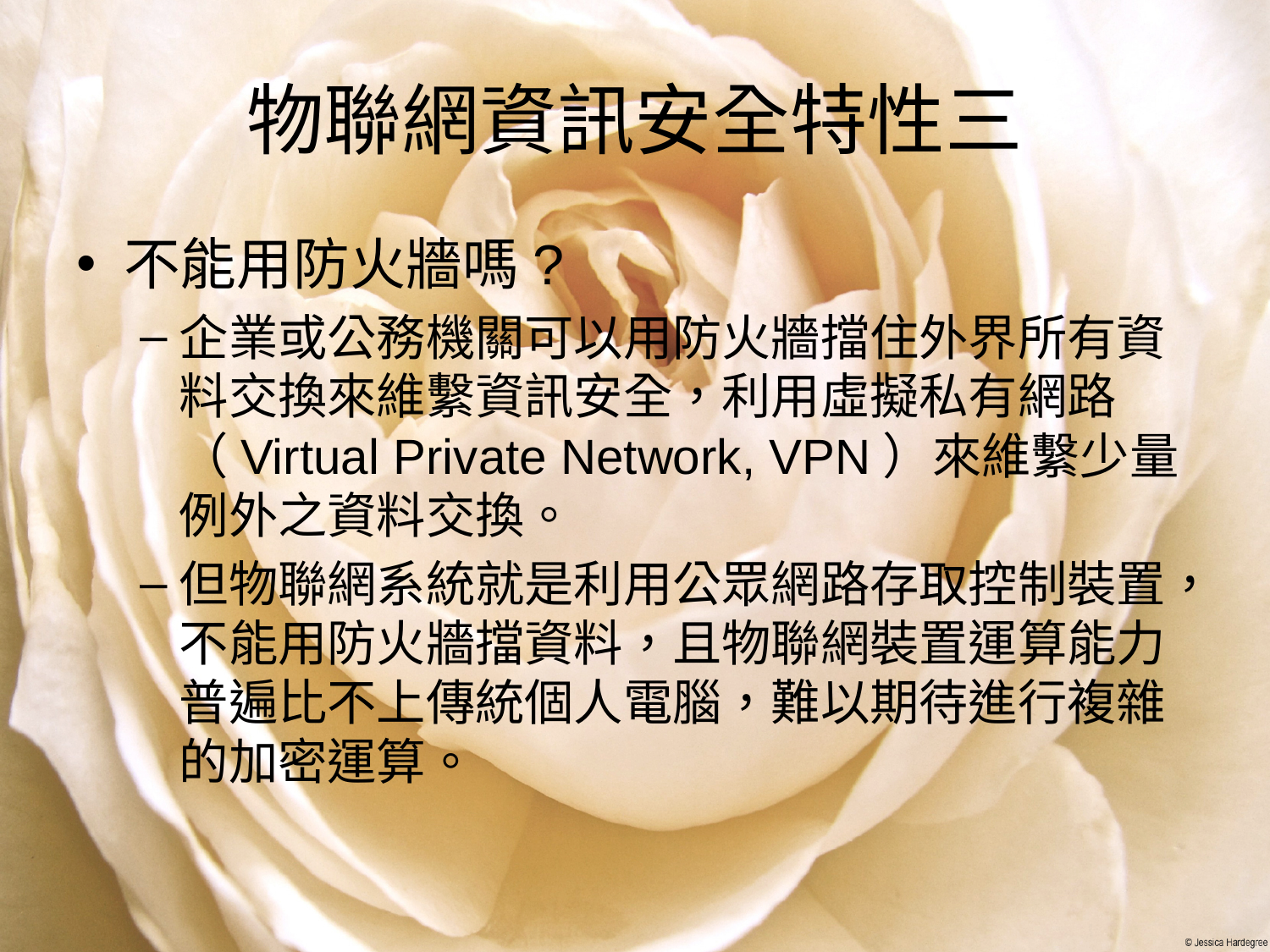

# 物聯網資訊安全特性三
不能用防火牆嗎?
企業或公務機關可以用防火牆擋住外界所有資料交換來維繫資訊安全，利用虛擬私有網路 （Virtual Private Network, VPN）來維繫少量例外之資料交換。
但物聯網系統就是利用公眾網路存取控制裝置，不能用防火牆擋資料，且物聯網裝置運算能力普遍比不上傳統個人電腦，難以期待進行複雜的加密運算。